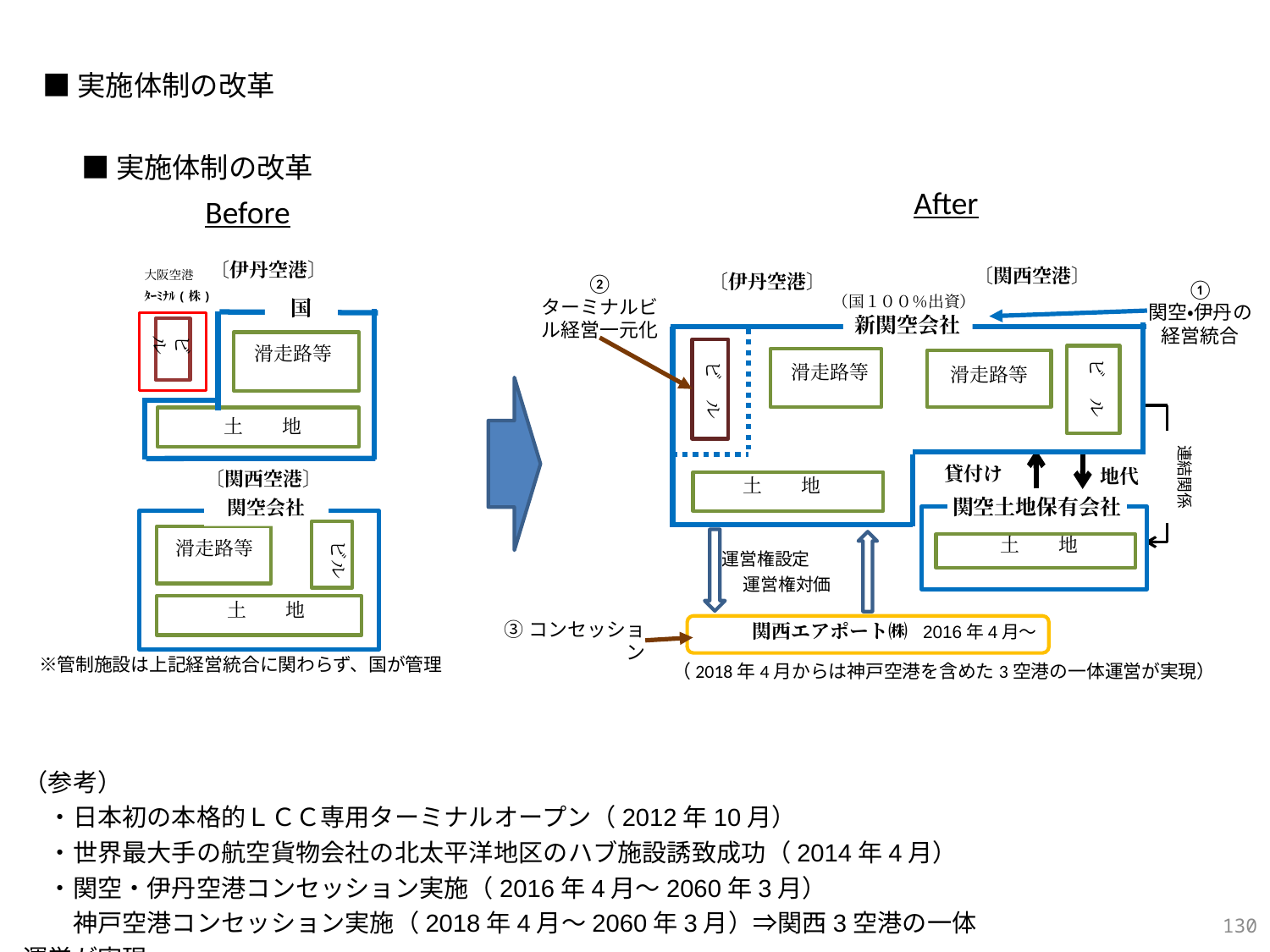

■実施体制の改革
■実施体制の改革
After
Before

〔伊丹空港〕
国

ビ ル

滑走路等
土　　地
〔関西空港〕
関空会社

ビル

滑走路等
土　　地

大阪空港
ﾀｰﾐﾅﾙ(株)
〔関西空港〕
〔伊丹空港〕
（国１００％出資）

土　　地

関西エアポート㈱

連結関係

ビ　ル
ビ　ル
滑走路等
滑走路等
貸付け
地代
土　　地

　　　運営権設定
　　　　運営権対価

2016年4月～
（2018年4月からは神戸空港を含めた3空港の一体運営が実現）
①
関空・伊丹の経営統合
②
ターミナルビル経営一元化
新関空会社

関空土地保有会社
③コンセッション
　※管制施設は上記経営統合に関わらず、国が管理
（参考）
　・日本初の本格的ＬＣＣ専用ターミナルオープン（2012年10月）
　・世界最大手の航空貨物会社の北太平洋地区のハブ施設誘致成功（2014年4月）
　・関空・伊丹空港コンセッション実施（2016年4月～2060年3月）
　　神戸空港コンセッション実施（2018年4月～2060年3月）⇒関西3空港の一体運営が実現。
130